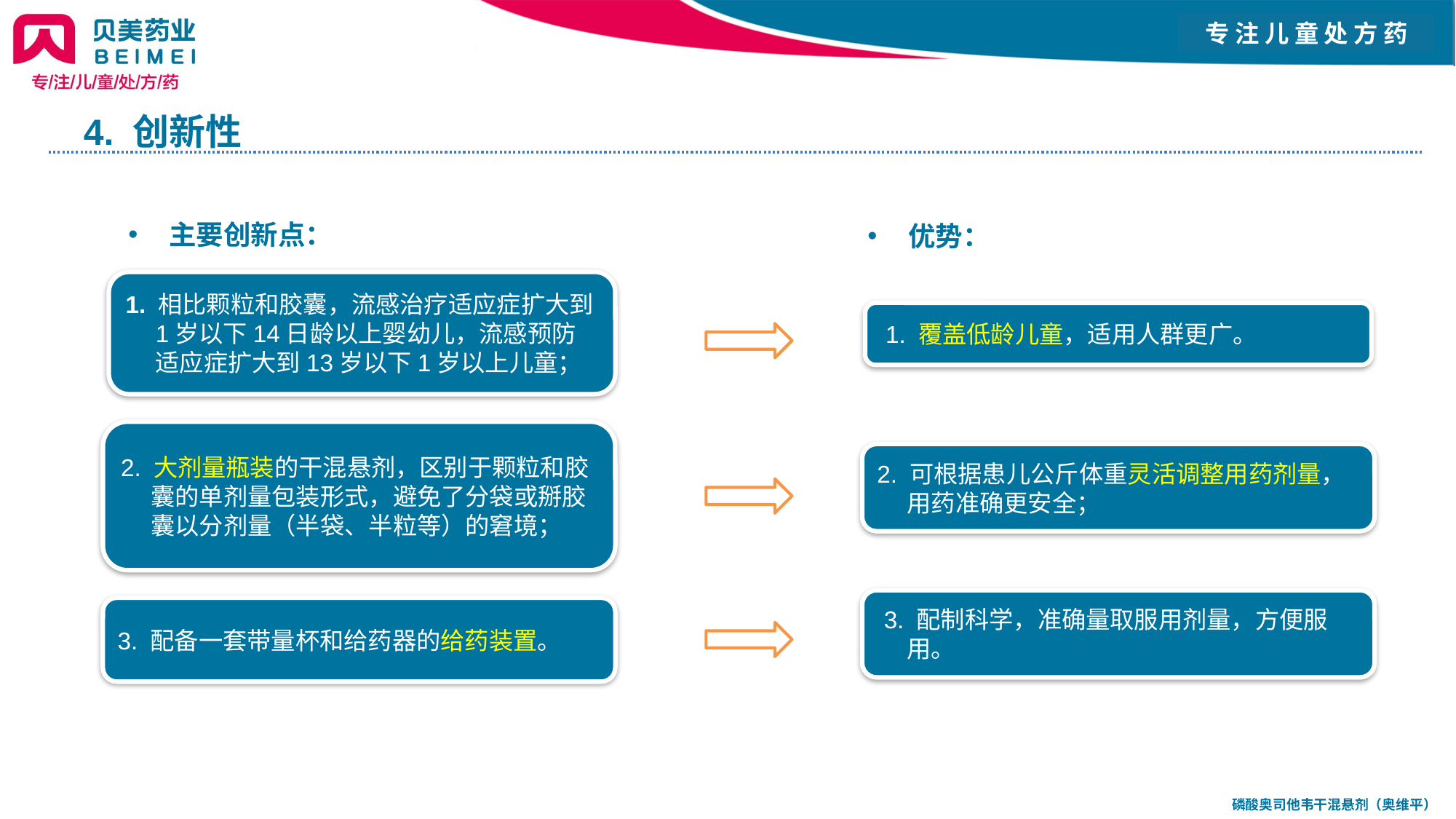

# 4. 创新性
主要创新点：
优势：

1. 相比颗粒和胶囊，流感治疗适应症扩大到1岁以下14日龄以上婴幼儿，流感预防适应症扩大到13岁以下1岁以上儿童；
2. 大剂量瓶装的干混悬剂，区别于颗粒和胶囊的单剂量包装形式，避免了分袋或掰胶囊以分剂量（半袋、半粒等）的窘境；
 1. 覆盖低龄儿童，适用人群更广。
2. 可根据患儿公斤体重灵活调整用药剂量，用药准确更安全；
 3. 配制科学，准确量取服用剂量，方便服用。

3. 配备一套带量杯和给药器的给药装置。

磷酸奥司他韦干混悬剂（奥维平）